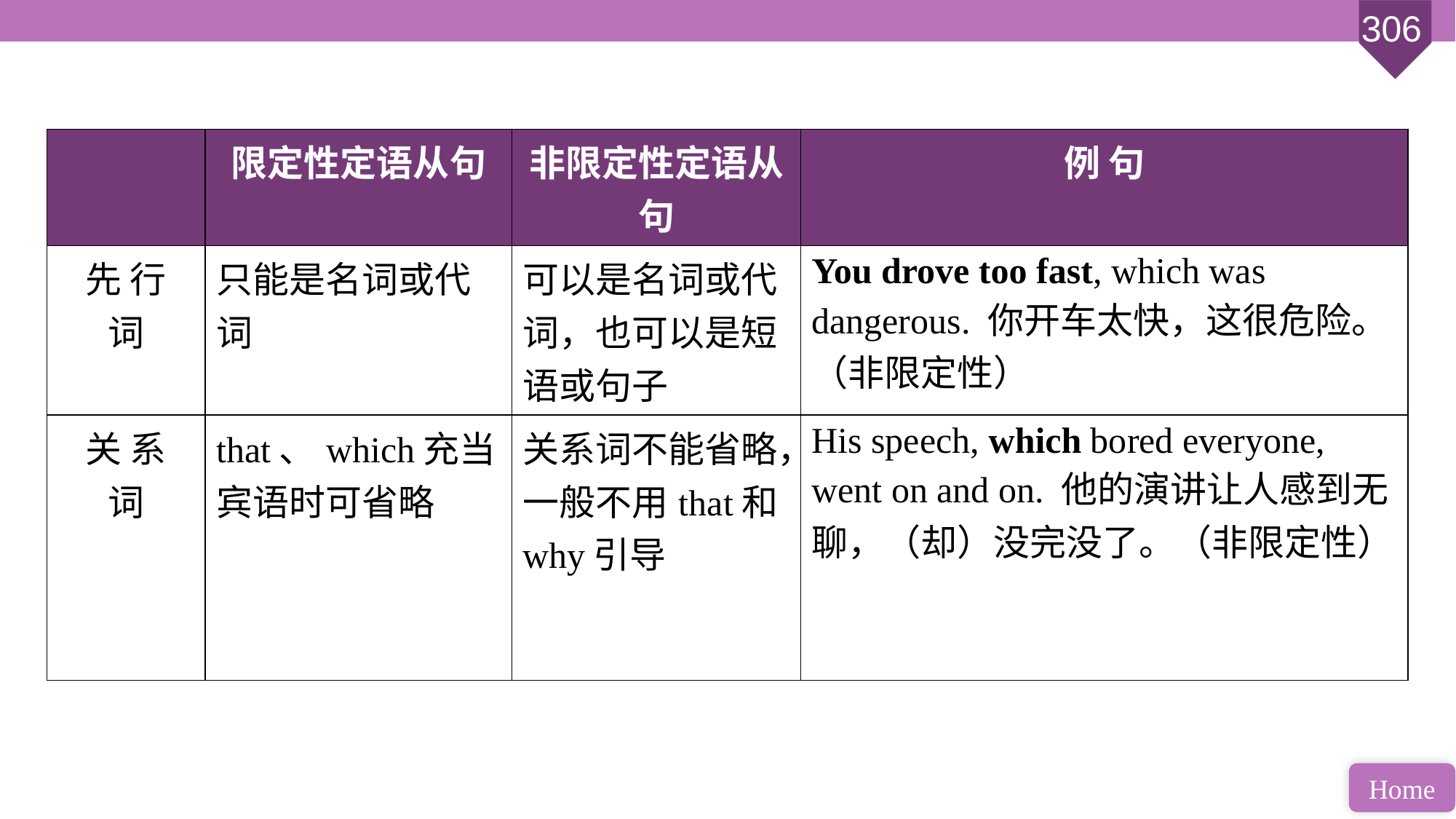

|  | 限定性定语从句 | 非限定性定语从句 | 例 句 |
| --- | --- | --- | --- |
| 先 行 词 | 只能是名词或代词 | 可以是名词或代词，也可以是短语或句子 | You drove too fast, which was dangerous. 你开车太快，这很危险。（非限定性） |
| 关 系 词 | that、which充当宾语时可省略 | 关系词不能省略，一般不用that和why引导 | His speech, which bored everyone, went on and on. 他的演讲让人感到无聊，（却）没完没了。（非限定性） |